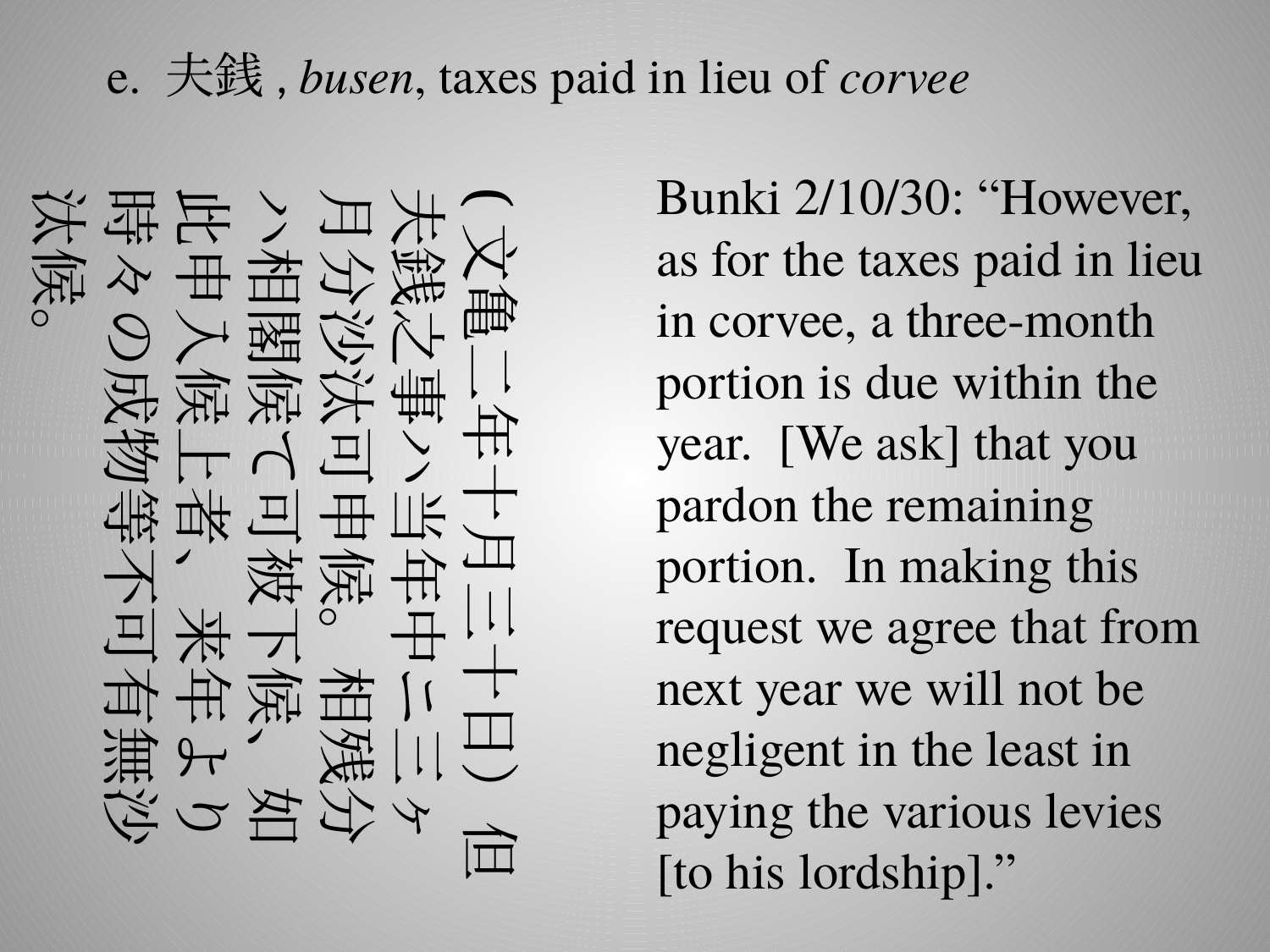

e. 夫銭, busen, taxes paid in lieu of corvee
Bunki 2/10/30: “However, as for the taxes paid in lieu in corvee, a three-month portion is due within the year.  [We ask] that you pardon the remaining portion.  In making this request we agree that from next year we will not be negligent in the least in paying the various levies [to his lordship].”

(文亀二年十月三十日）但夫銭之事ハ当年中ニ三ヶ月分沙汰可申候。相残分ハ相閣候て可被下候、如此申入候上者、来年より時々の成物等不可有無沙汰候。